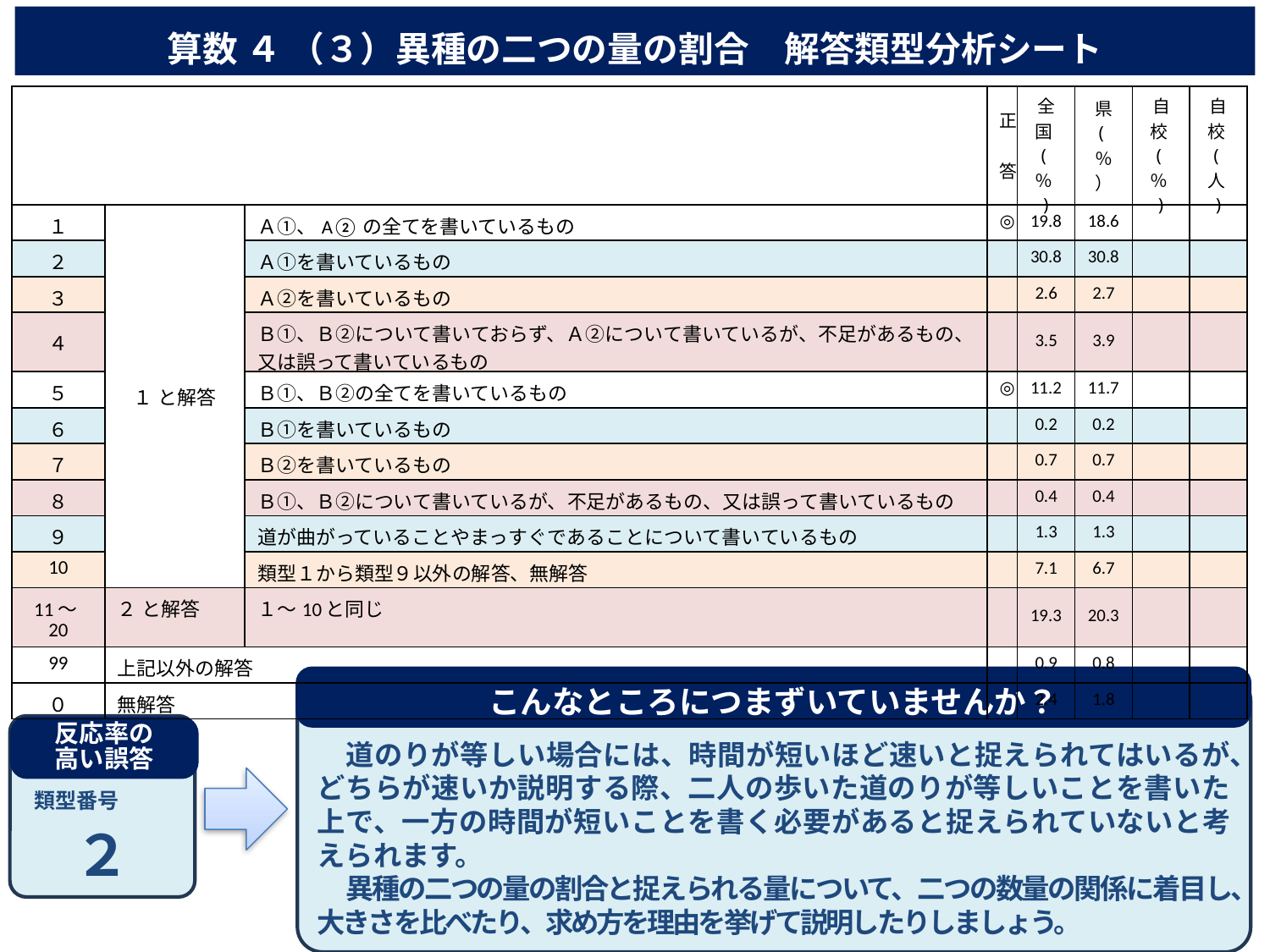

算数 ４ （３）異種の二つの量の割合　解答類型分析シート
|  |  |  | 正　答 | 全国(％) | 県 (％） | 自校(％) | 自校(人) |
| --- | --- | --- | --- | --- | --- | --- | --- |
| １ | １ と解答 | Ａ①、A②の全てを書いているもの | ◎ | 19.8 | 18.6 |  |  |
| ２ |  | Ａ①を書いているもの |  | 30.8 | 30.8 |  |  |
| ３ |  | Ａ②を書いているもの |  | 2.6 | 2.7 |  |  |
| ４ |  | Ｂ①、Ｂ②について書いておらず、Ａ②について書いているが、不足があるもの、又は誤って書いているもの |  | 3.5 | 3.9 |  |  |
| ５ |  | Ｂ①、Ｂ②の全てを書いているもの | ◎ | 11.2 | 11.7 |  |  |
| ６ |  | Ｂ①を書いているもの |  | 0.2 | 0.2 |  |  |
| ７ |  | Ｂ②を書いているもの |  | 0.7 | 0.7 |  |  |
| ８ |  | Ｂ①、Ｂ②について書いているが、不足があるもの、又は誤って書いているもの |  | 0.4 | 0.4 |  |  |
| ９ |  | 道が曲がっていることやまっすぐであることについて書いているもの |  | 1.3 | 1.3 |  |  |
| 10 |  | 類型１から類型９以外の解答、無解答 |  | 7.1 | 6.7 |  |  |
| 11～20 | ２ と解答 | １～10と同じ |  | 19.3 | 20.3 |  |  |
| 99 | 上記以外の解答 |  |  | 0.9 | 0.8 |  |  |
| ０ | 無解答 |  |  | 2.4 | 1.8 |  |  |
こんなところにつまずいていませんか？
　道のりが等しい場合には、時間が短いほど速いと捉えられてはいるが、どちらが速いか説明する際、二人の歩いた道のりが等しいことを書いた上で、一方の時間が短いことを書く必要があると捉えられていないと考えられます。
　異種の二つの量の割合と捉えられる量について、二つの数量の関係に着目し、大きさを比べたり、求め方を理由を挙げて説明したりしましょう。

２
反応率の
高い誤答

類型番号